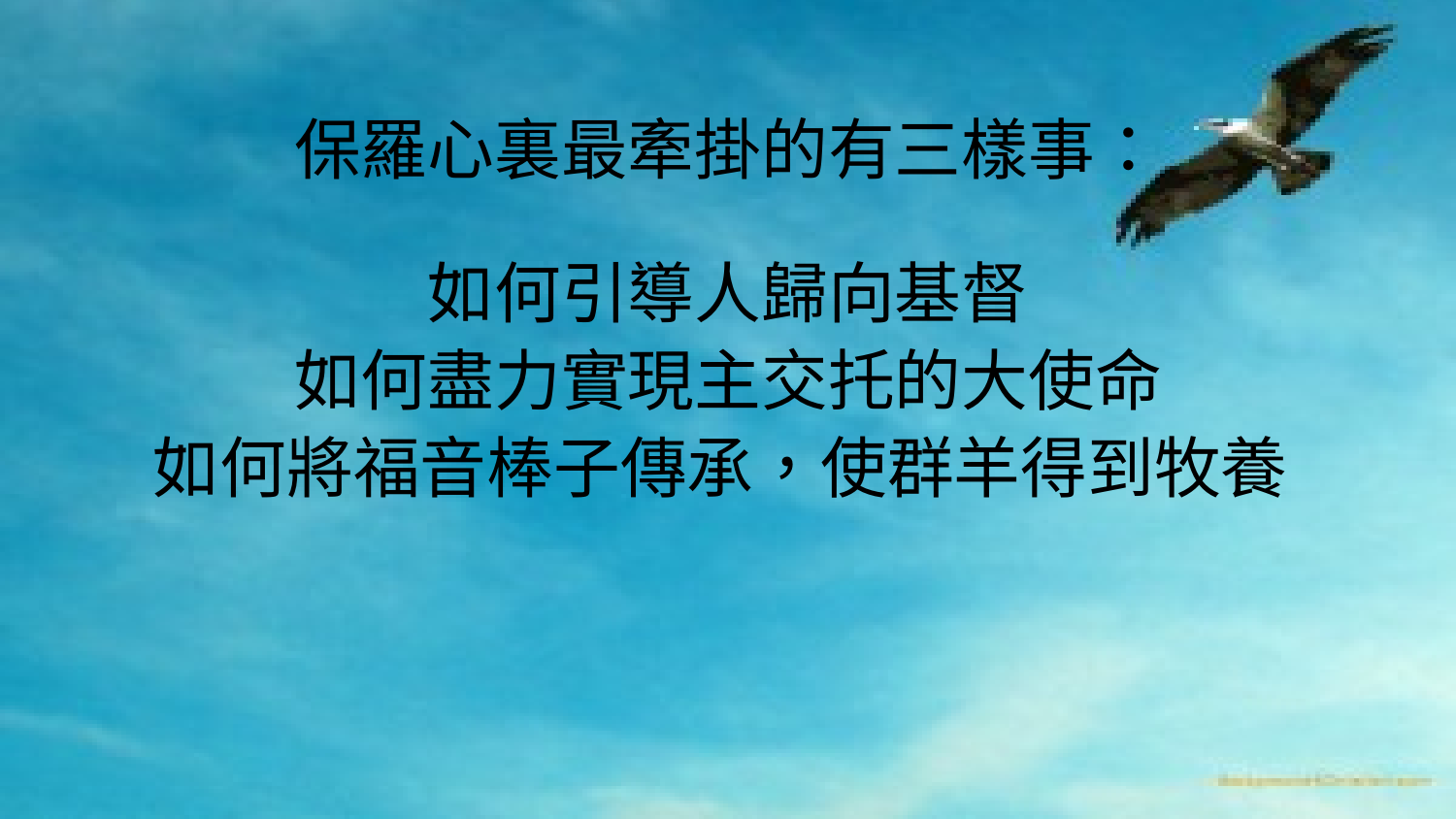

# 保羅心裏最牽掛的有三樣事：
如何引導人歸向基督
如何盡力實現主交托的大使命
如何將福音棒子傳承，使群羊得到牧養